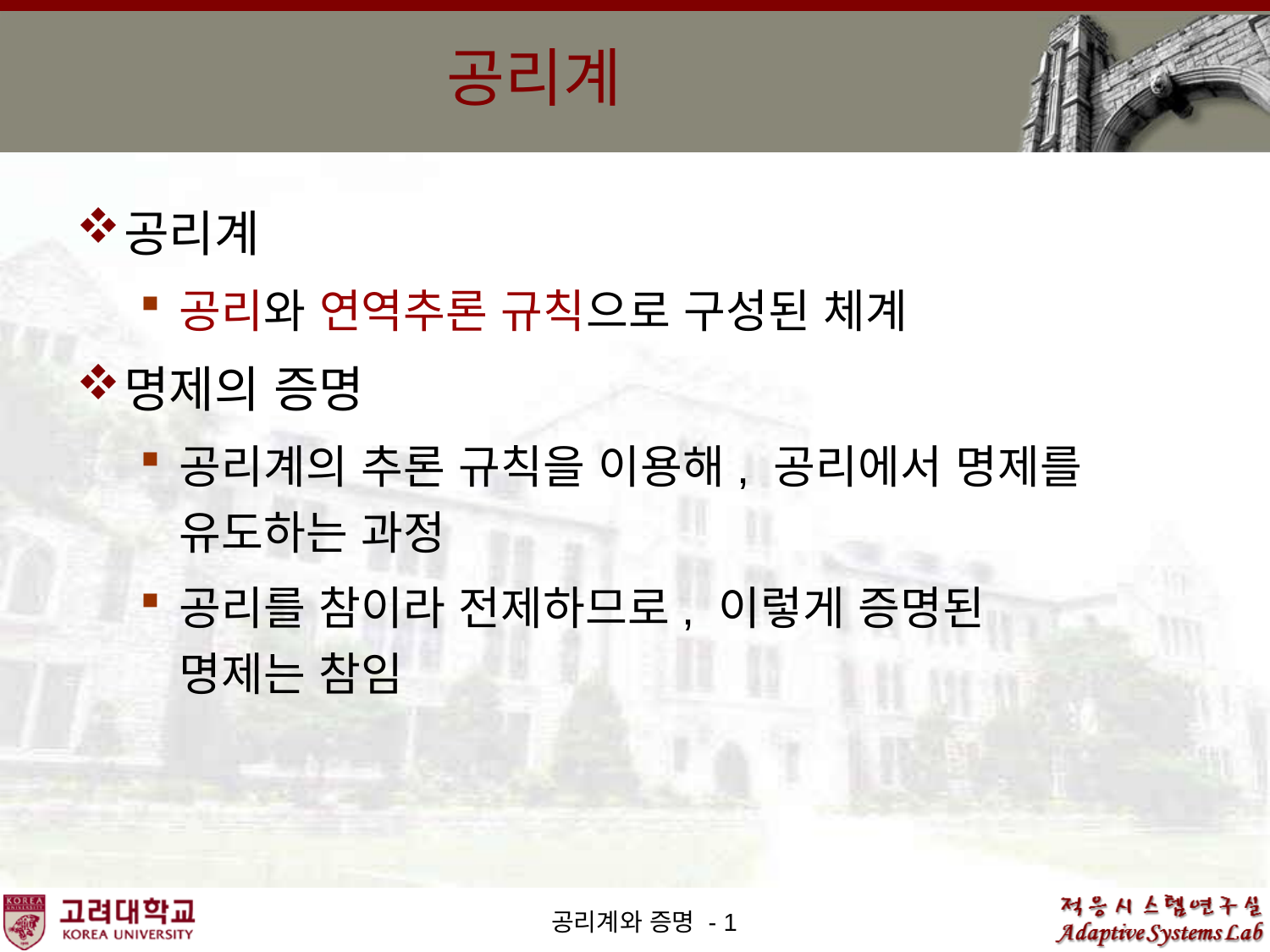

# 공리계
공리계
공리와 연역추론 규칙으로 구성된 체계
명제의 증명
공리계의 추론 규칙을 이용해, 공리에서 명제를
유도하는 과정
공리를 참이라 전제하므로, 이렇게 증명된
명제는 참임
공리계와 증명 - 1